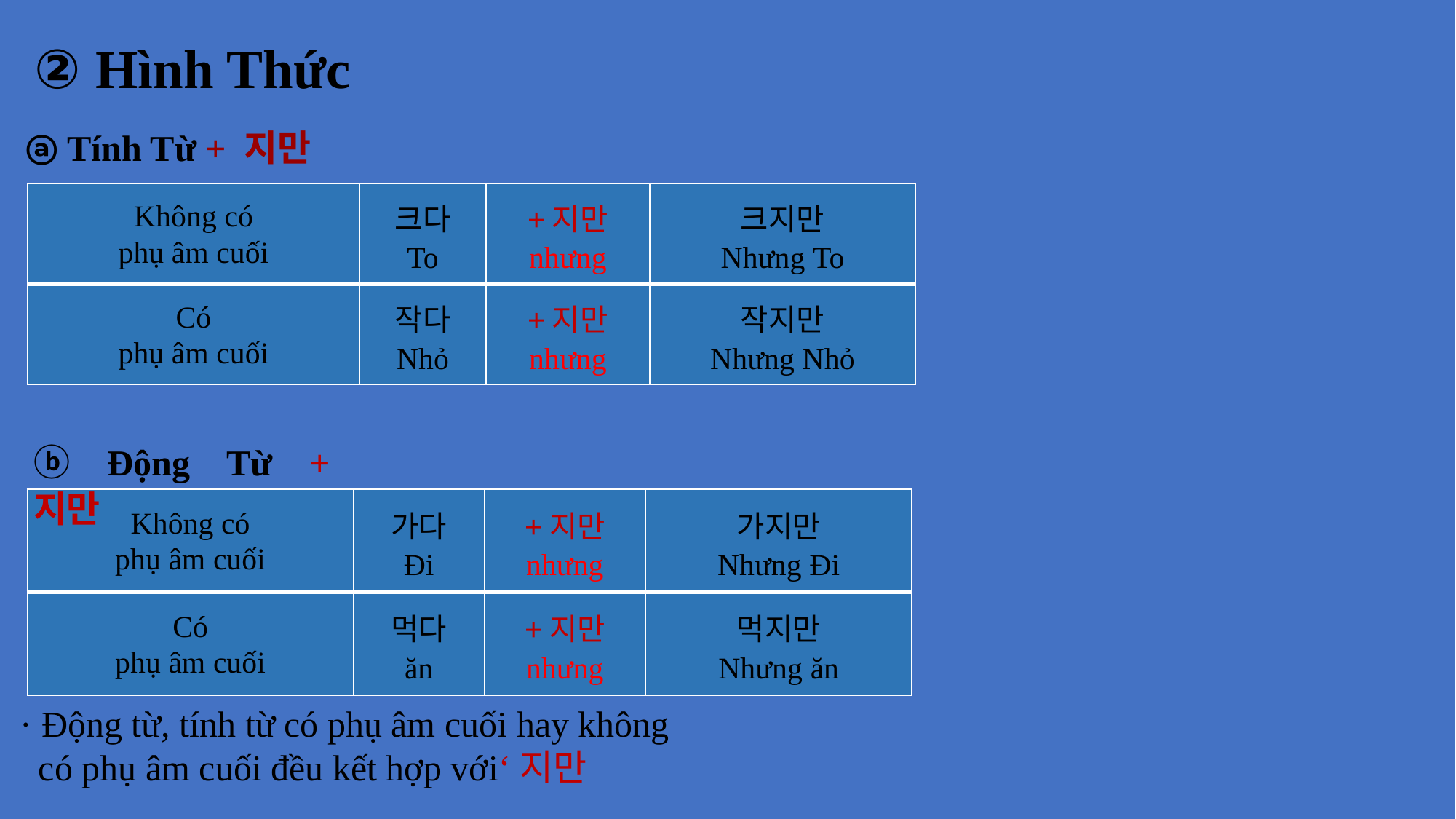

② Hình Thức
ⓐ Tính Từ + 지만
| Không có phụ âm cuối | 크다 To | +지만 nhưng | 크지만 Nhưng To |
| --- | --- | --- | --- |
| Có phụ âm cuối | 작다 Nhỏ | +지만 nhưng | 작지만 Nhưng Nhỏ |
ⓑ Động Từ + 지만
| Không có phụ âm cuối | 가다 Đi | +지만 nhưng | 가지만 Nhưng Đi |
| --- | --- | --- | --- |
| Có phụ âm cuối | 먹다 ăn | +지만 nhưng | 먹지만 Nhưng ăn |
· Động từ, tính từ có phụ âm cuối hay không
  có phụ âm cuối đều kết hợp với‘지만